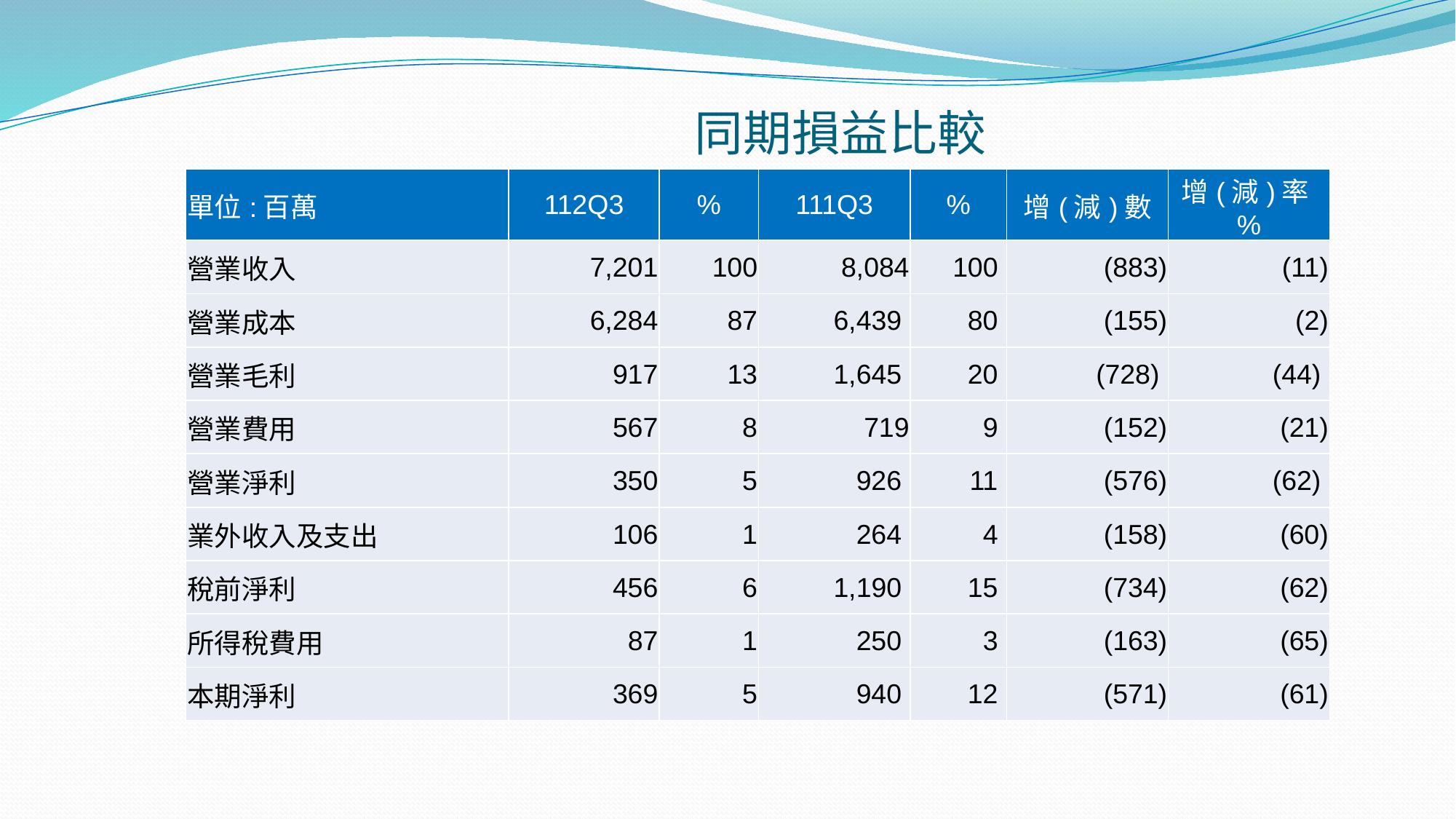

# 同期損益比較
| 單位:百萬 | 112Q3 | % | 111Q3 | % | 增(減)數 | 增(減)率% |
| --- | --- | --- | --- | --- | --- | --- |
| 營業收入 | 7,201 | 100 | 8,084 | 100 | (883) | (11) |
| 營業成本 | 6,284 | 87 | 6,439 | 80 | (155) | (2) |
| 營業毛利 | 917 | 13 | 1,645 | 20 | (728) | (44) |
| 營業費用 | 567 | 8 | 719 | 9 | (152) | (21) |
| 營業淨利 | 350 | 5 | 926 | 11 | (576) | (62) |
| 業外收入及支出 | 106 | 1 | 264 | 4 | (158) | (60) |
| 稅前淨利 | 456 | 6 | 1,190 | 15 | (734) | (62) |
| 所得稅費用 | 87 | 1 | 250 | 3 | (163) | (65) |
| 本期淨利 | 369 | 5 | 940 | 12 | (571) | (61) |